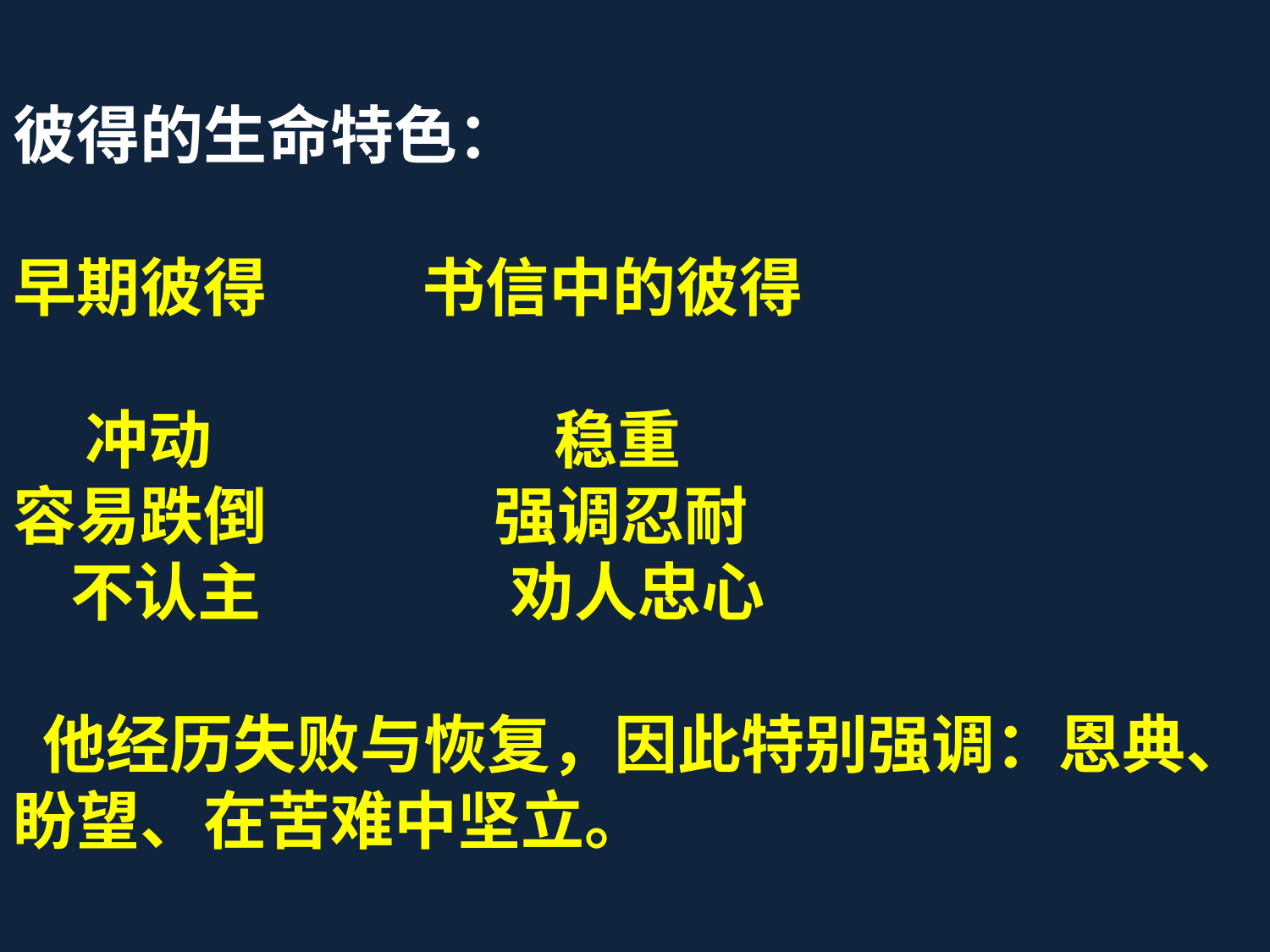

彼得的生命特色：

早期彼得	  书信中的彼得

    冲动	                    稳重
容易跌倒	       强调忍耐
   不认主	                 劝人忠心

 他经历失败与恢复，因此特别强调：恩典、盼望、在苦难中坚立。